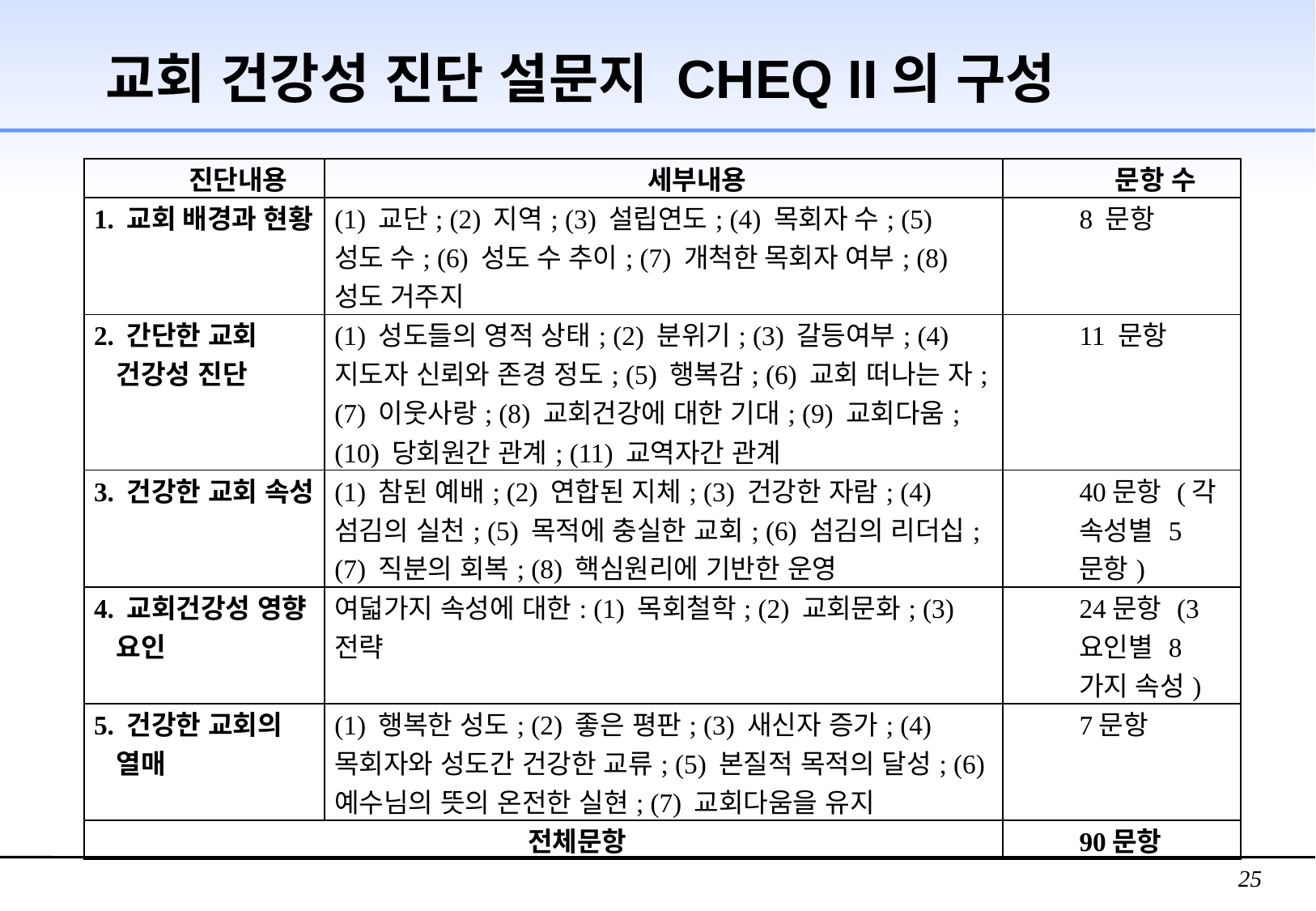

# 교회 건강성 진단 설문지 CHEQ II의 구성
| 진단내용 | 세부내용 | 문항 수 |
| --- | --- | --- |
| 1. 교회 배경과 현황 | (1) 교단; (2) 지역; (3) 설립연도; (4) 목회자 수; (5) 성도 수; (6) 성도 수 추이; (7) 개척한 목회자 여부; (8) 성도 거주지 | 8 문항 |
| 2. 간단한 교회 건강성 진단 | (1) 성도들의 영적 상태; (2) 분위기; (3) 갈등여부; (4) 지도자 신뢰와 존경 정도; (5) 행복감; (6) 교회 떠나는 자; (7) 이웃사랑; (8) 교회건강에 대한 기대; (9) 교회다움; (10) 당회원간 관계; (11) 교역자간 관계 | 11 문항 |
| 3. 건강한 교회 속성 | (1) 참된 예배; (2) 연합된 지체; (3) 건강한 자람; (4) 섬김의 실천; (5) 목적에 충실한 교회; (6) 섬김의 리더십; (7) 직분의 회복; (8) 핵심원리에 기반한 운영 | 40문항 (각 속성별 5문항) |
| 4. 교회건강성 영향 요인 | 여덟가지 속성에 대한: (1) 목회철학; (2) 교회문화; (3) 전략 | 24문항 (3 요인별 8가지 속성) |
| 5. 건강한 교회의 열매 | (1) 행복한 성도; (2) 좋은 평판; (3) 새신자 증가; (4) 목회자와 성도간 건강한 교류; (5) 본질적 목적의 달성; (6) 예수님의 뜻의 온전한 실현; (7) 교회다움을 유지 | 7문항 |
| 전체문항 |  | 90문항 |
25